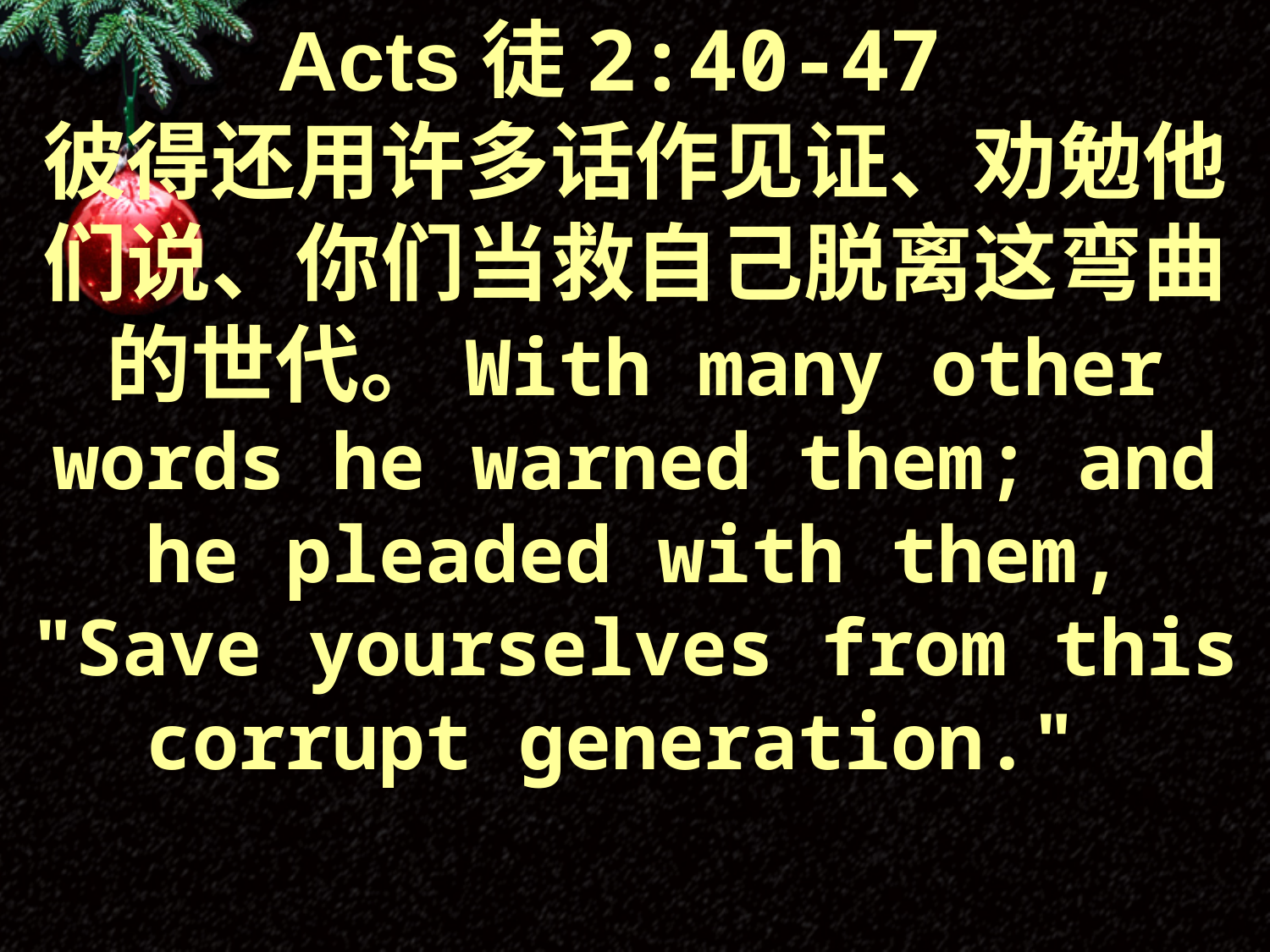

Acts徒2:40-47
彼得还用许多话作见证、劝勉他们说、你们当救自己脱离这弯曲的世代。With many other words he warned them; and he pleaded with them, "Save yourselves from this corrupt generation."